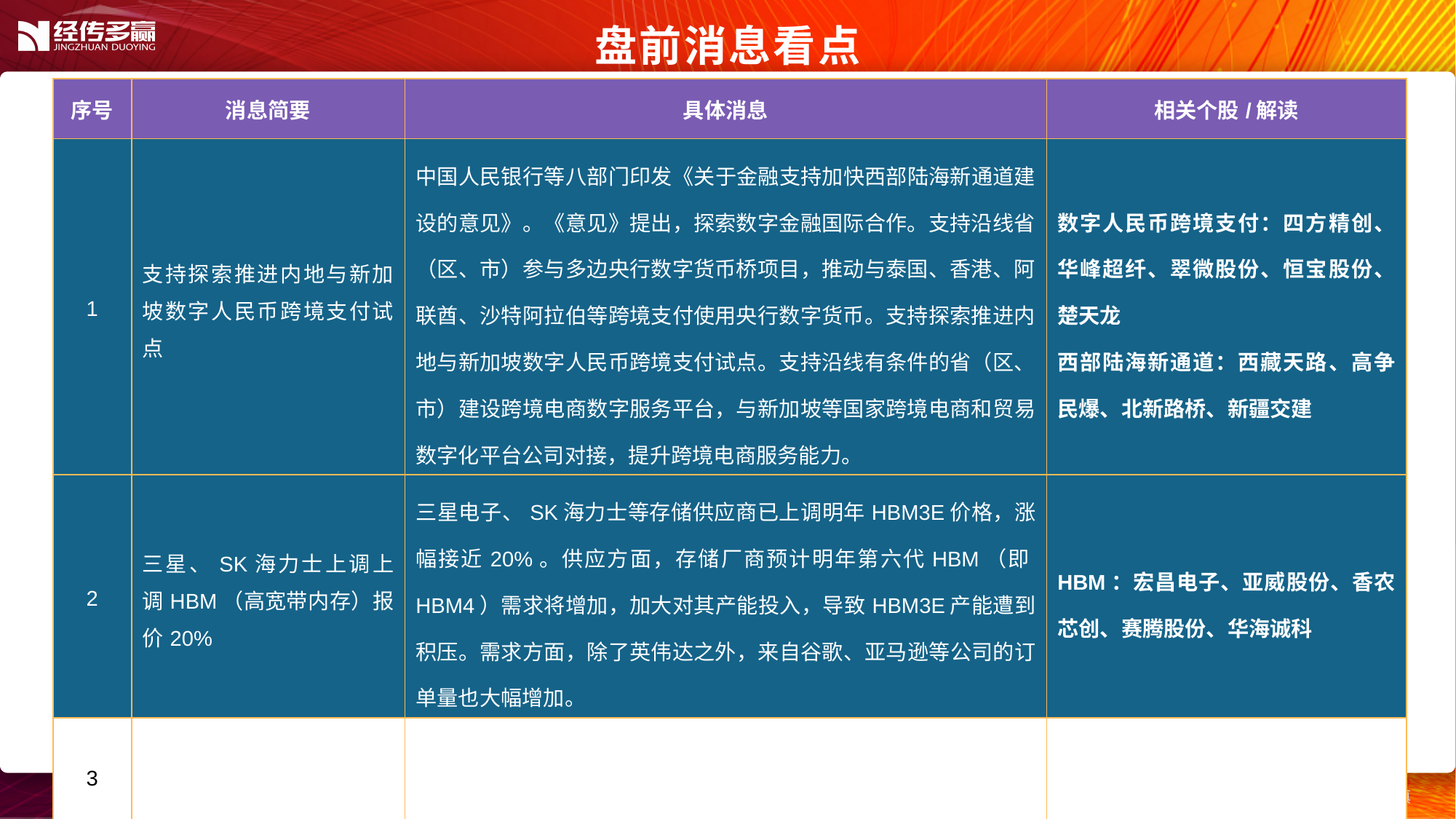

盘前消息看点
| 序号 | 消息简要 | 具体消息 | 相关个股/解读 |
| --- | --- | --- | --- |
| 1 | 支持探索推进内地与新加坡数字人民币跨境支付试点 | 中国人民银行等八部门印发《关于金融支持加快西部陆海新通道建设的意见》。《意见》提出，探索数字金融国际合作。支持沿线省（区、市）参与多边央行数字货币桥项目，推动与泰国、香港、阿联酋、沙特阿拉伯等跨境支付使用央行数字货币。支持探索推进内地与新加坡数字人民币跨境支付试点。支持沿线有条件的省（区、市）建设跨境电商数字服务平台，与新加坡等国家跨境电商和贸易数字化平台公司对接，提升跨境电商服务能力。 | 数字人民币跨境支付：四方精创、华峰超纤、翠微股份、恒宝股份、楚天龙 西部陆海新通道：西藏天路、高争民爆、北新路桥、新疆交建 |
| 2 | 三星、SK海力士上调上调HBM（高宽带内存）报价20% | 三星电子、SK海力士等存储供应商已上调明年HBM3E价格，涨幅接近20%。供应方面，存储厂商预计明年第六代HBM（即HBM4）需求将增加，加大对其产能投入，导致HBM3E产能遭到积压。需求方面，除了英伟达之外，来自谷歌、亚马逊等公司的订单量也大幅增加。 | HBM：宏昌电子、亚威股份、香农芯创、赛腾股份、华海诚科 |
| 3 |  |  |  |
| 4 |  |  |  |
| 5 |  |  |  |